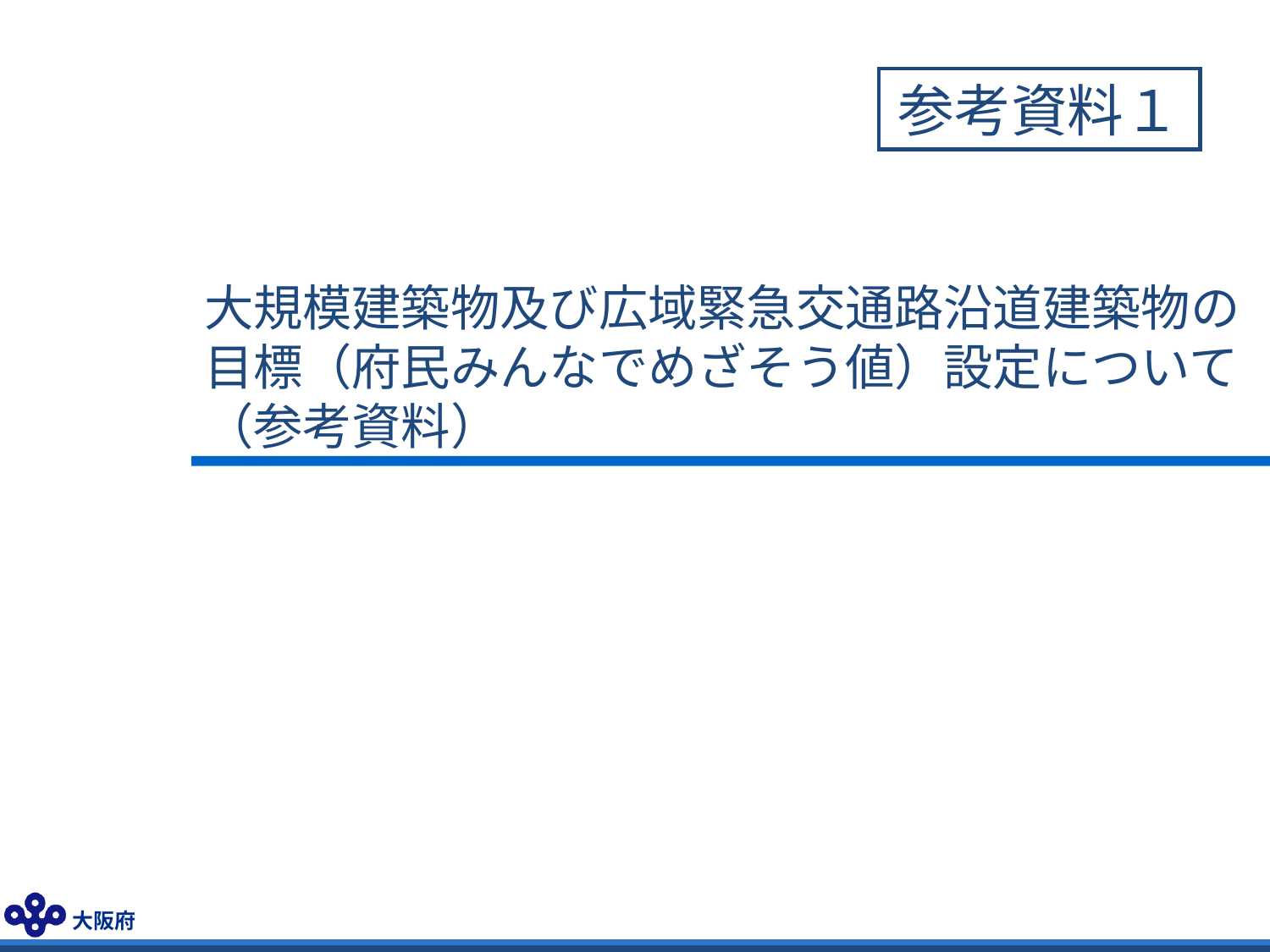

参考資料１
# 大規模建築物及び広域緊急交通路沿道建築物の目標（府民みんなでめざそう値）設定について （参考資料）